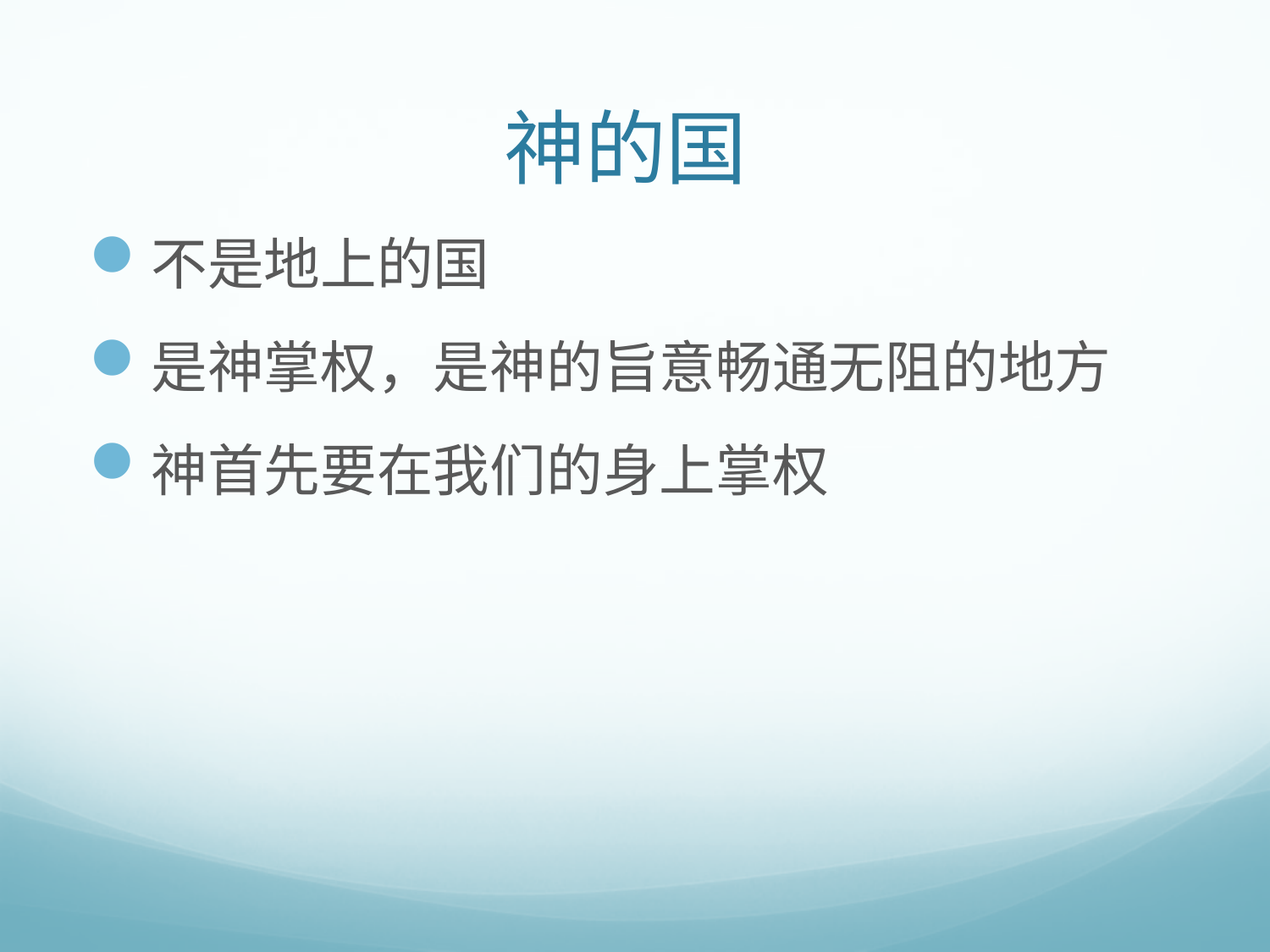

# 神的国
不是地上的国
是神掌权，是神的旨意畅通无阻的地方
神首先要在我们的身上掌权